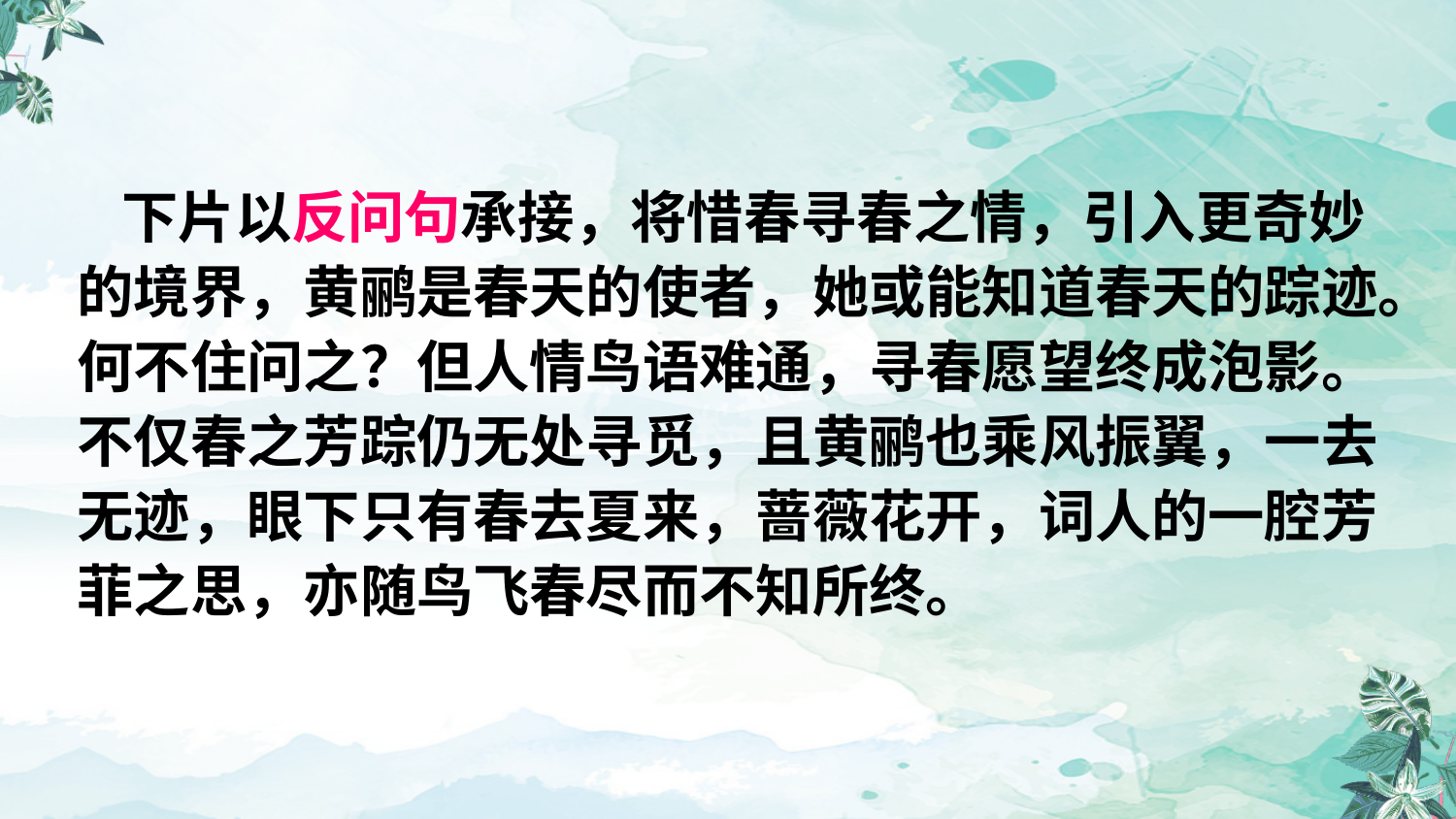

下片以反问句承接，将惜春寻春之情，引入更奇妙的境界，黄鹂是春天的使者，她或能知道春天的踪迹。何不住问之？但人情鸟语难通，寻春愿望终成泡影。不仅春之芳踪仍无处寻觅，且黄鹂也乘风振翼，一去无迹，眼下只有春去夏来，蔷薇花开，词人的一腔芳菲之思，亦随鸟飞春尽而不知所终。